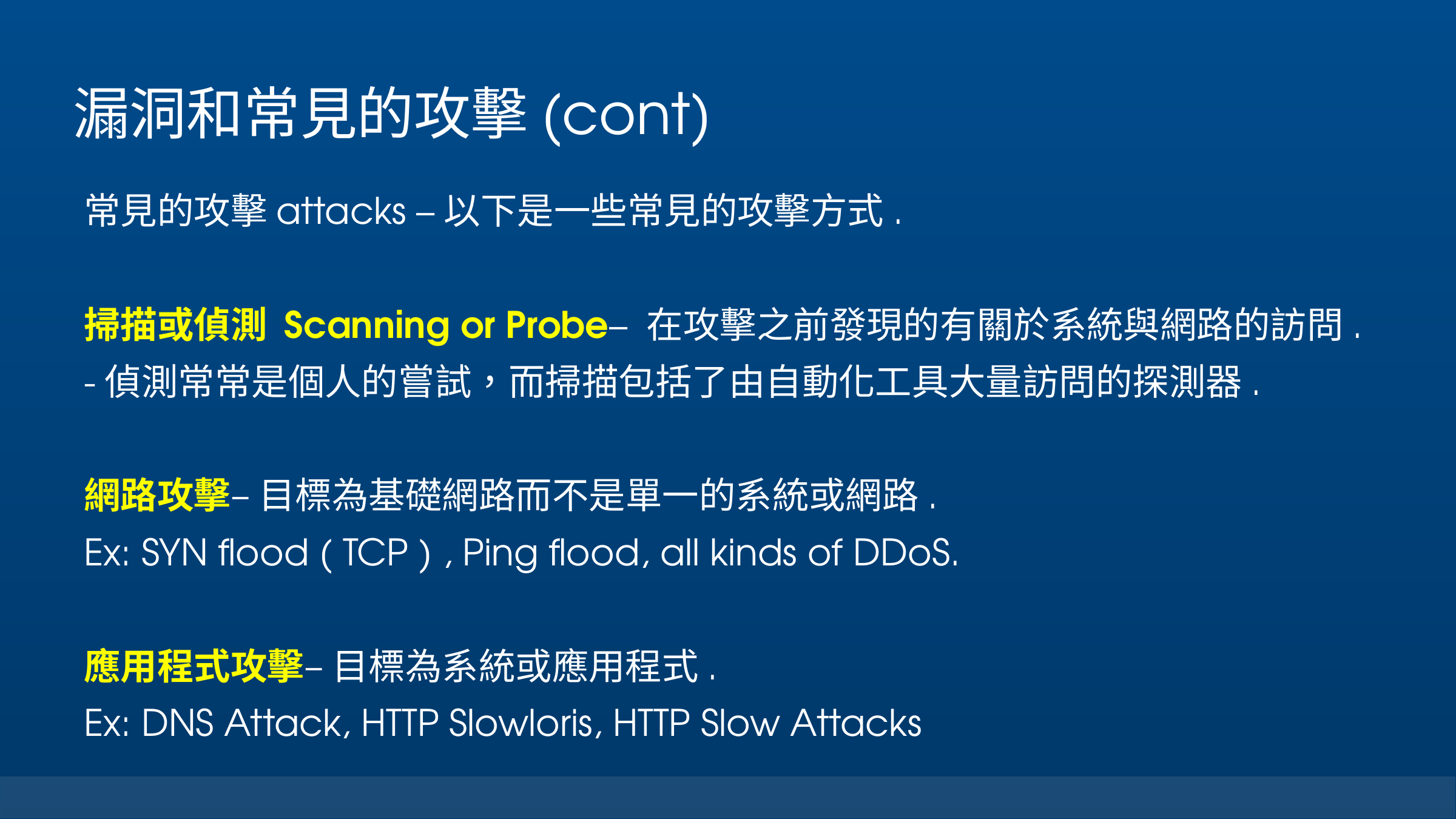

# 漏洞和常見的攻擊(cont)
常見的攻擊attacks –以下是一些常見的攻擊方式.

掃描或偵測 Scanning or Probe– 在攻擊之前發現的有關於系統與網路的訪問.
-偵測常常是個人的嘗試，而掃描包括了由自動化工具大量訪問的探測器.

網路攻擊– 目標為基礎網路而不是單一的系統或網路.
Ex: SYN flood ( TCP ) , Ping flood, all kinds of DDoS.

應用程式攻擊– 目標為系統或應用程式.
Ex: DNS Attack, HTTP Slowloris, HTTP Slow Attacks